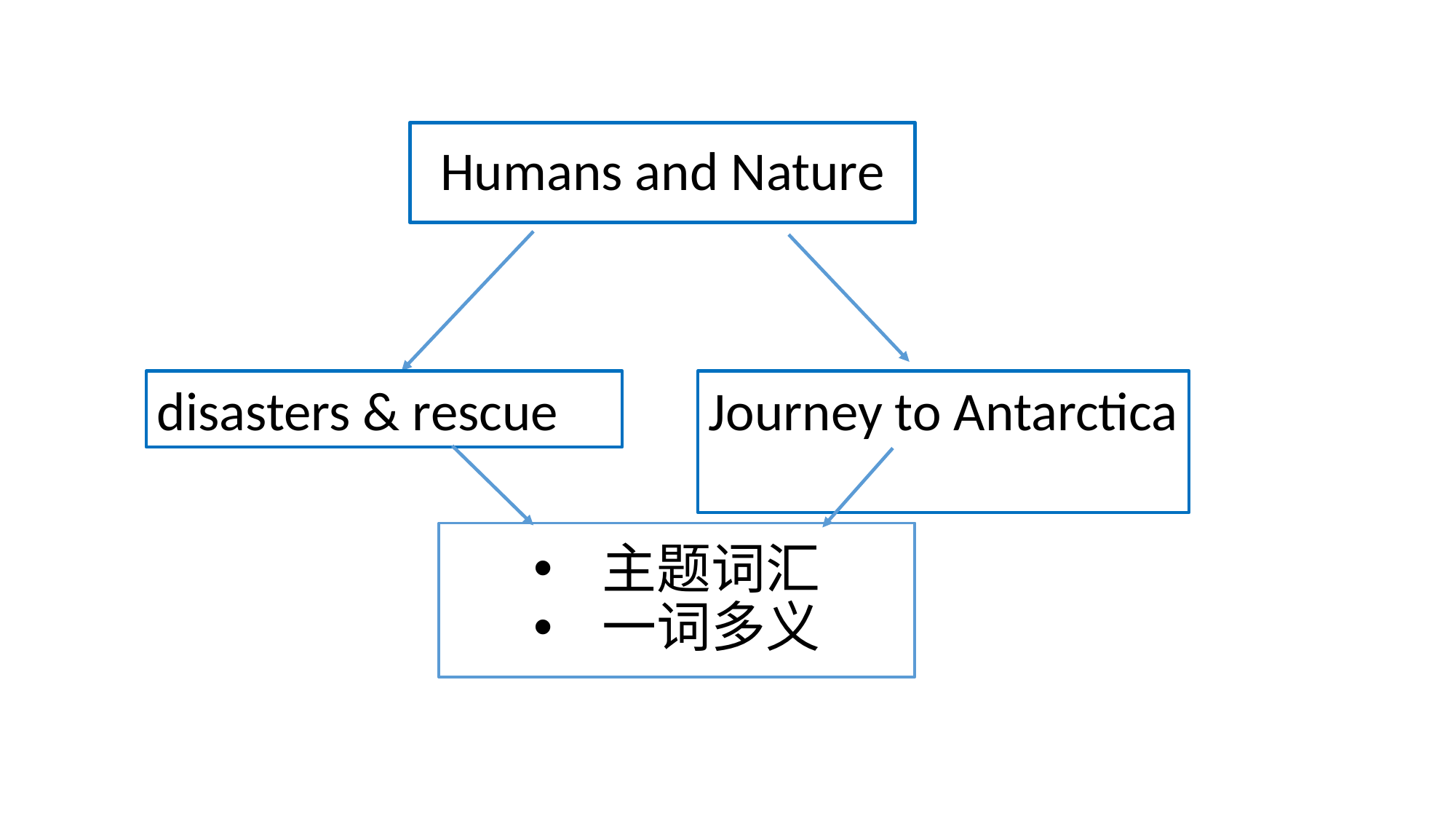

# Humans and Nature
disasters & rescue
Journey to Antarctica
主题词汇
一词多义